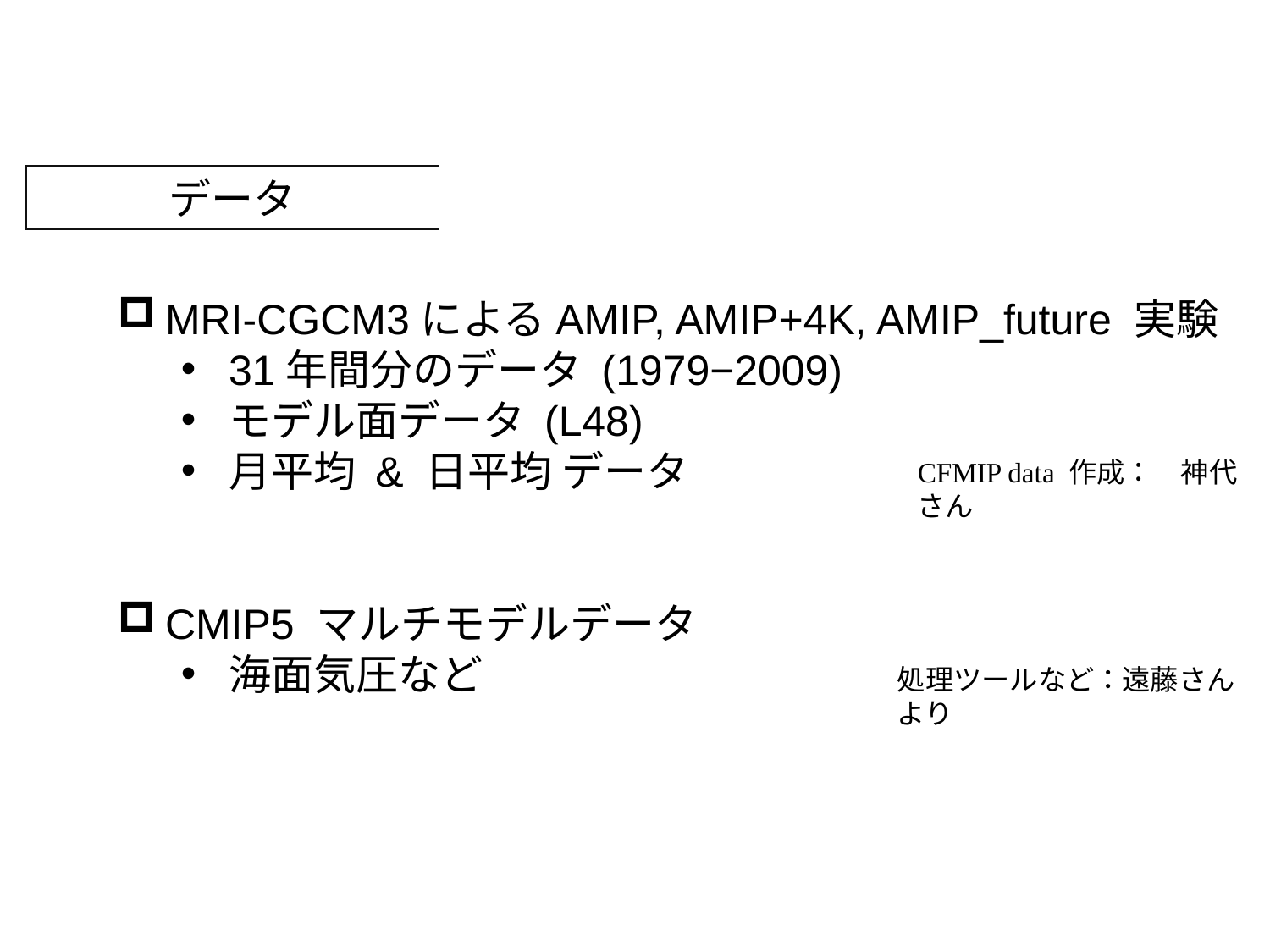

データ
MRI-CGCM3によるAMIP, AMIP+4K, AMIP_future 実験
31年間分のデータ (1979−2009)
モデル面データ (L48)
月平均 & 日平均 データ

CMIP5 マルチモデルデータ
海面気圧など
CFMIP data 作成：　神代さん
処理ツールなど：遠藤さんより